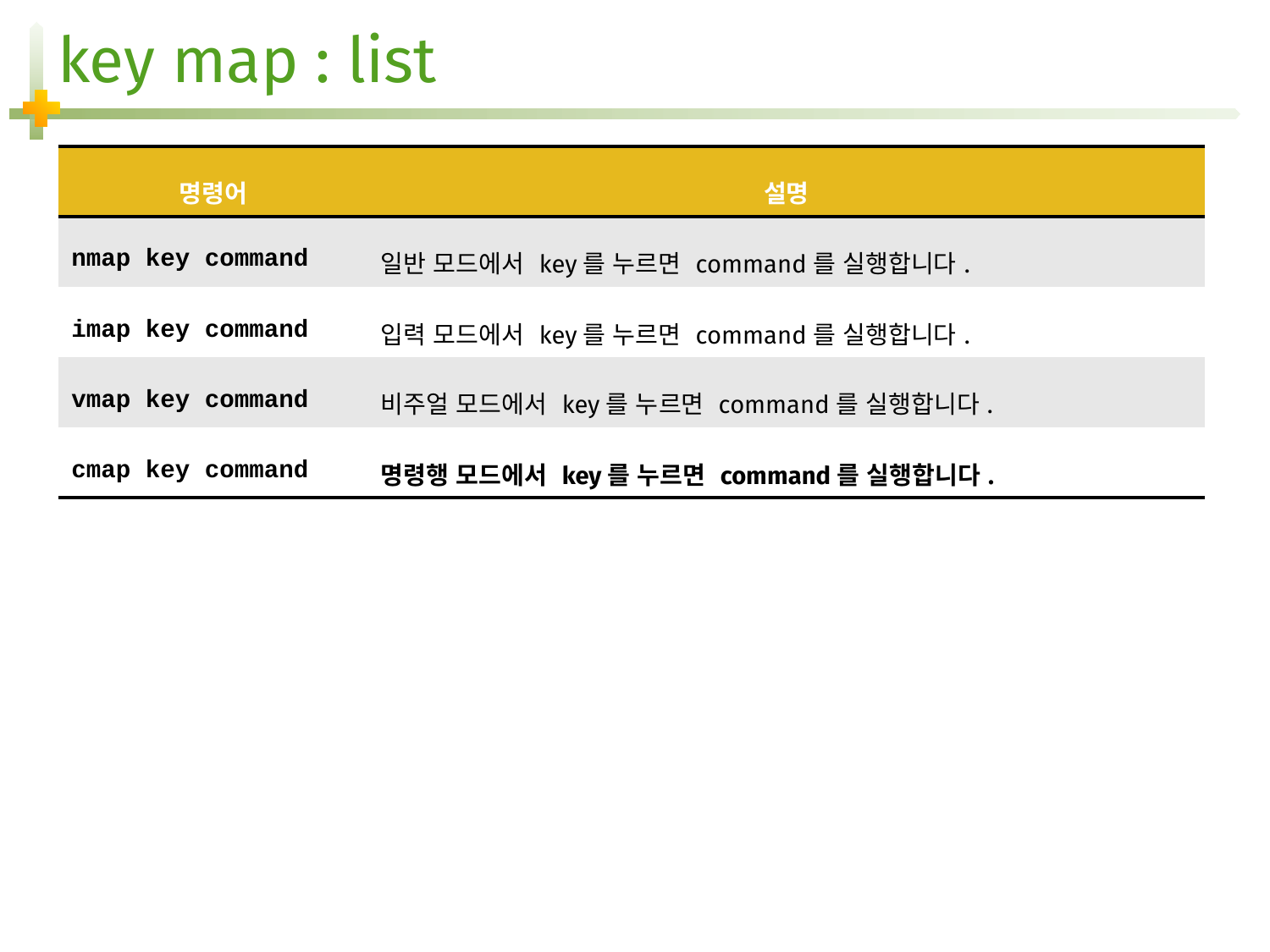

# key map : list
| 명령어 | 설명 |
| --- | --- |
| nmap key command | 일반 모드에서 key를 누르면 command를 실행합니다. |
| imap key command | 입력 모드에서 key를 누르면 command를 실행합니다. |
| vmap key command | 비주얼 모드에서 key를 누르면 command를 실행합니다. |
| cmap key command | 명령행 모드에서 key를 누르면 command를 실행합니다. |